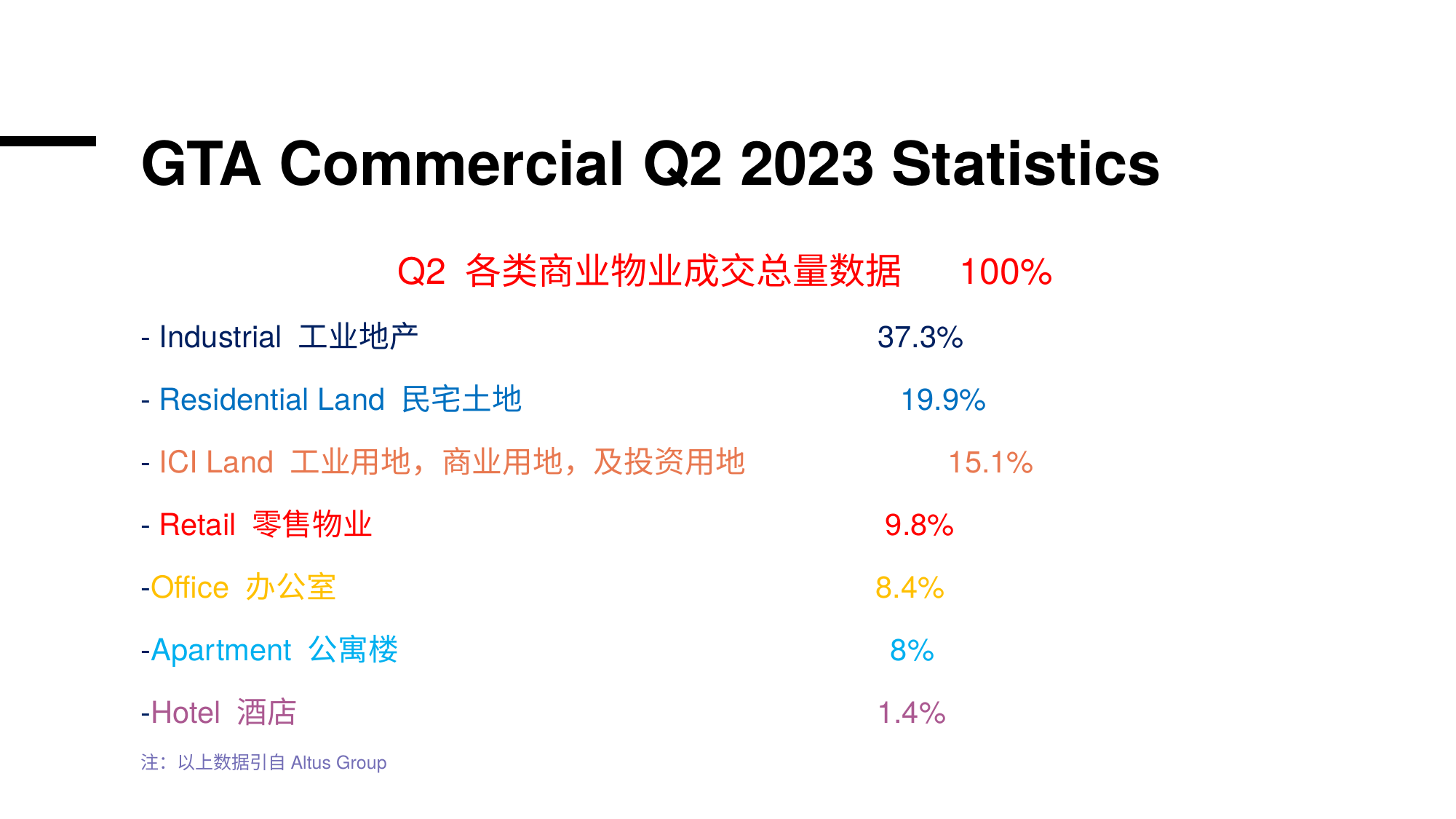

# GTA Commercial Q2 2023 Statistics
Q2 各类商业物业成交总量数据      100%
- Industrial 工业地产                                                                   37.3%
- Residential Land 民宅土地                                                       19.9%
- ICI Land 工业用地，商业用地，及投资用地                             15.1%
- Retail 零售物业                                                                           9.8%
-Office 办公室                                                                               8.4%
-Apartment 公寓楼                                                                        8%
-Hotel 酒店                                                                                     1.4%
注：以上数据引自Altus Group